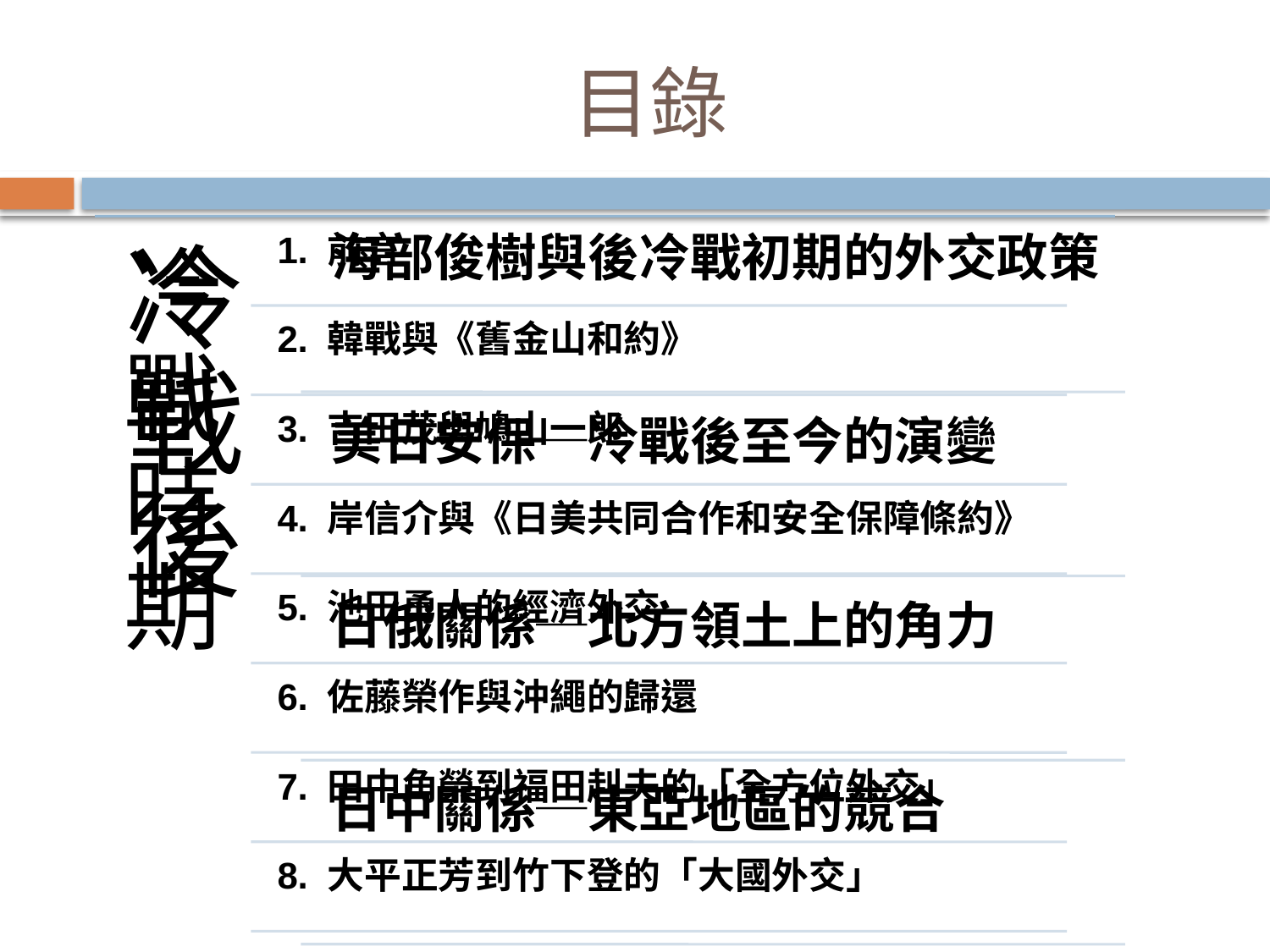

# 目錄
冷戰後
海部俊樹與後冷戰初期的外交政策
美日安保─冷戰後至今的演變
日俄關係─北方領土上的角力
日中關係─東亞地區的競合
冷戰時期
1. 前言
2. 韓戰與《舊金山和約》
3. 吉田茂與鳩山一郎
4. 岸信介與《日美共同合作和安全保障條約》
5. 池田勇人的經濟外交
6. 佐藤榮作與沖繩的歸還
7. 田中角榮到福田赳夫的「全方位外交」
8. 大平正芳到竹下登的「大國外交」